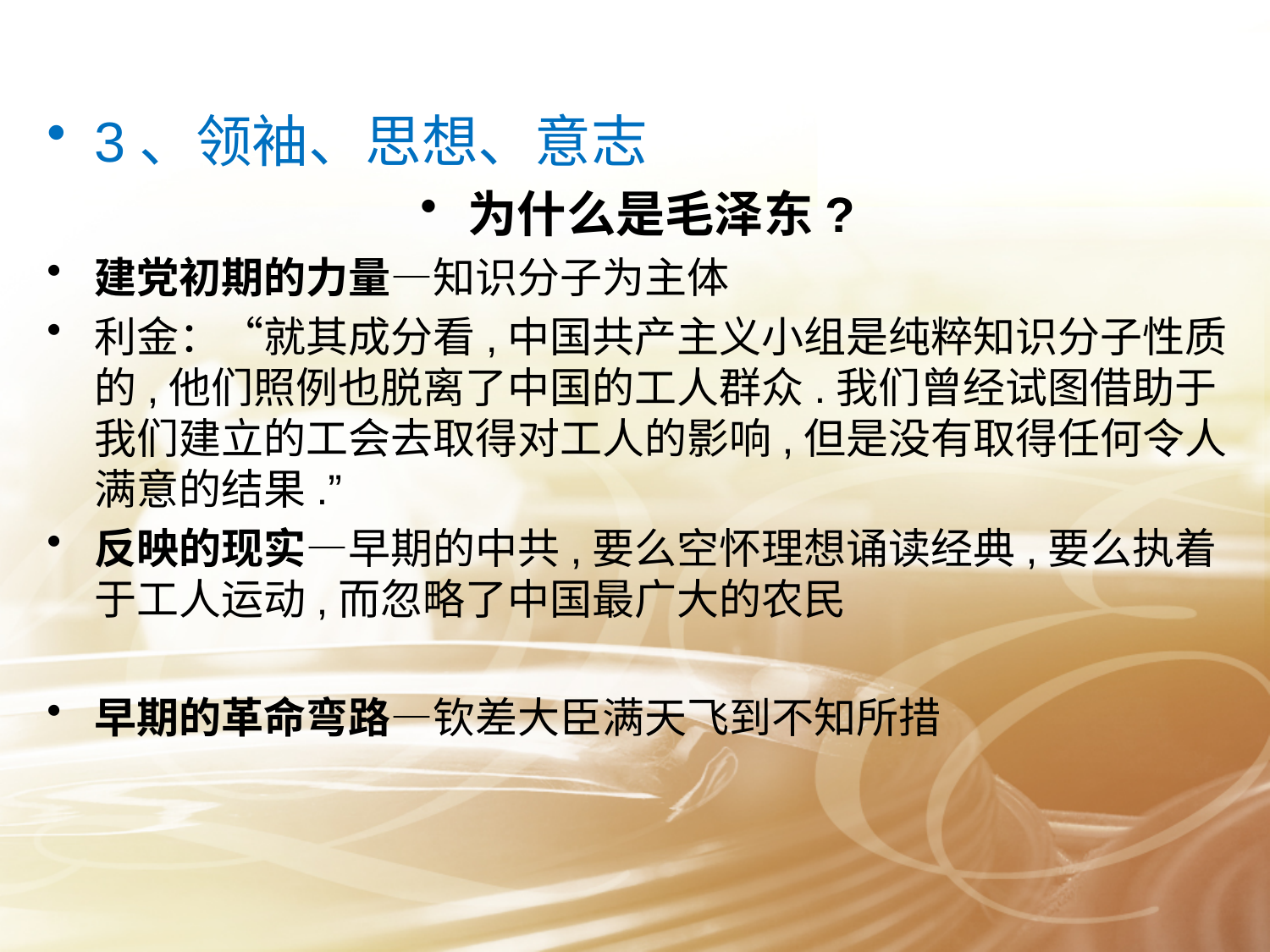

#
3、领袖、思想、意志
为什么是毛泽东?
建党初期的力量—知识分子为主体
利金：“就其成分看,中国共产主义小组是纯粹知识分子性质的,他们照例也脱离了中国的工人群众.我们曾经试图借助于我们建立的工会去取得对工人的影响,但是没有取得任何令人满意的结果.”
反映的现实—早期的中共,要么空怀理想诵读经典,要么执着于工人运动,而忽略了中国最广大的农民

早期的革命弯路—钦差大臣满天飞到不知所措